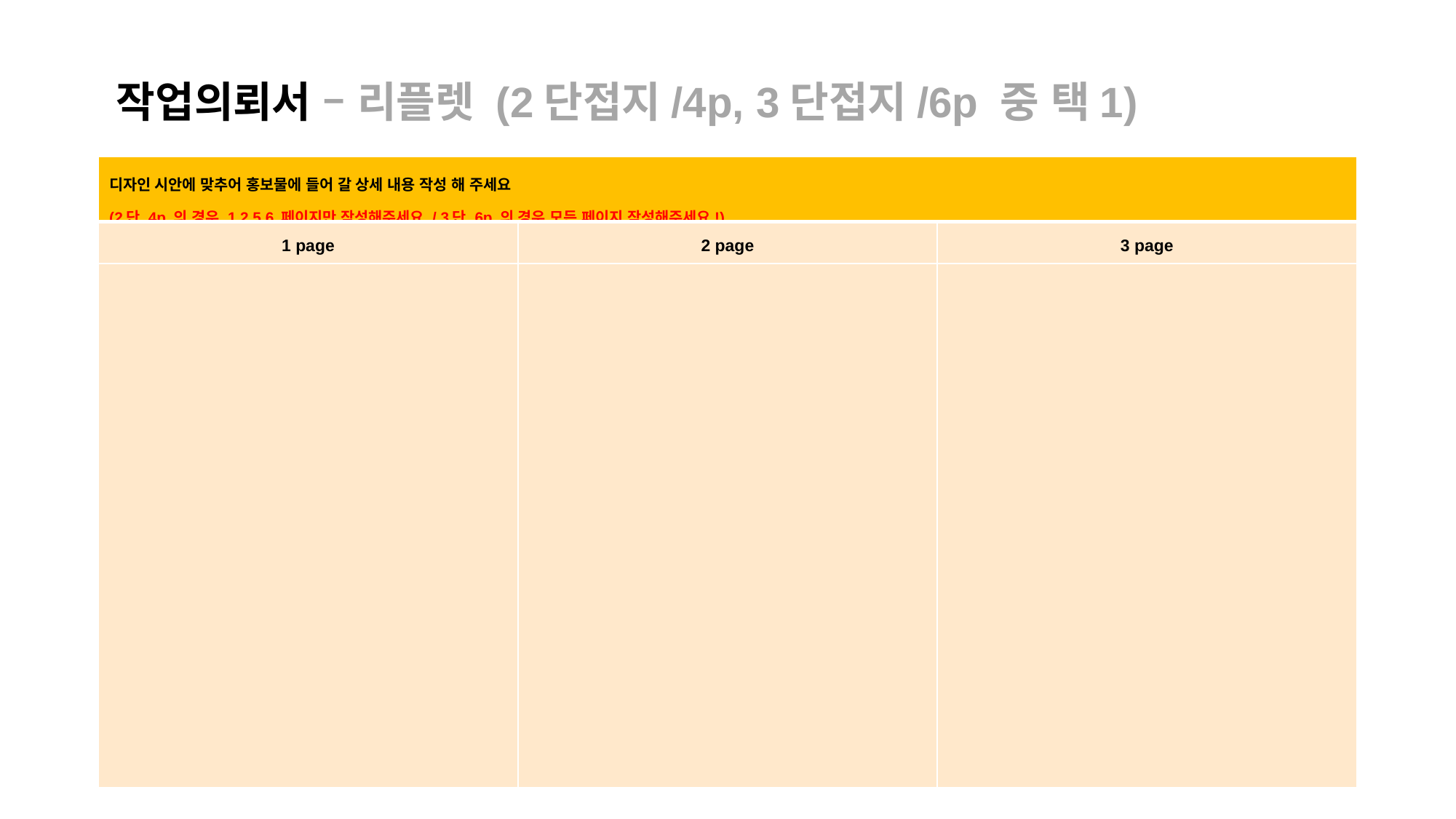

작업의뢰서 – 리플렛 (2단접지/4p, 3단접지/6p 중 택1)
| 디자인 시안에 맞추어 홍보물에 들어 갈 상세 내용 작성 해 주세요 (2단 4p 의 경우 1,2,5,6 페이지만 작성해주세요 / 3단 6p 의 경우 모든 페이지 작성해주세요!) |  |  |
| --- | --- | --- |
| 1 page | 2 page | 3 page |
|  |  |  |